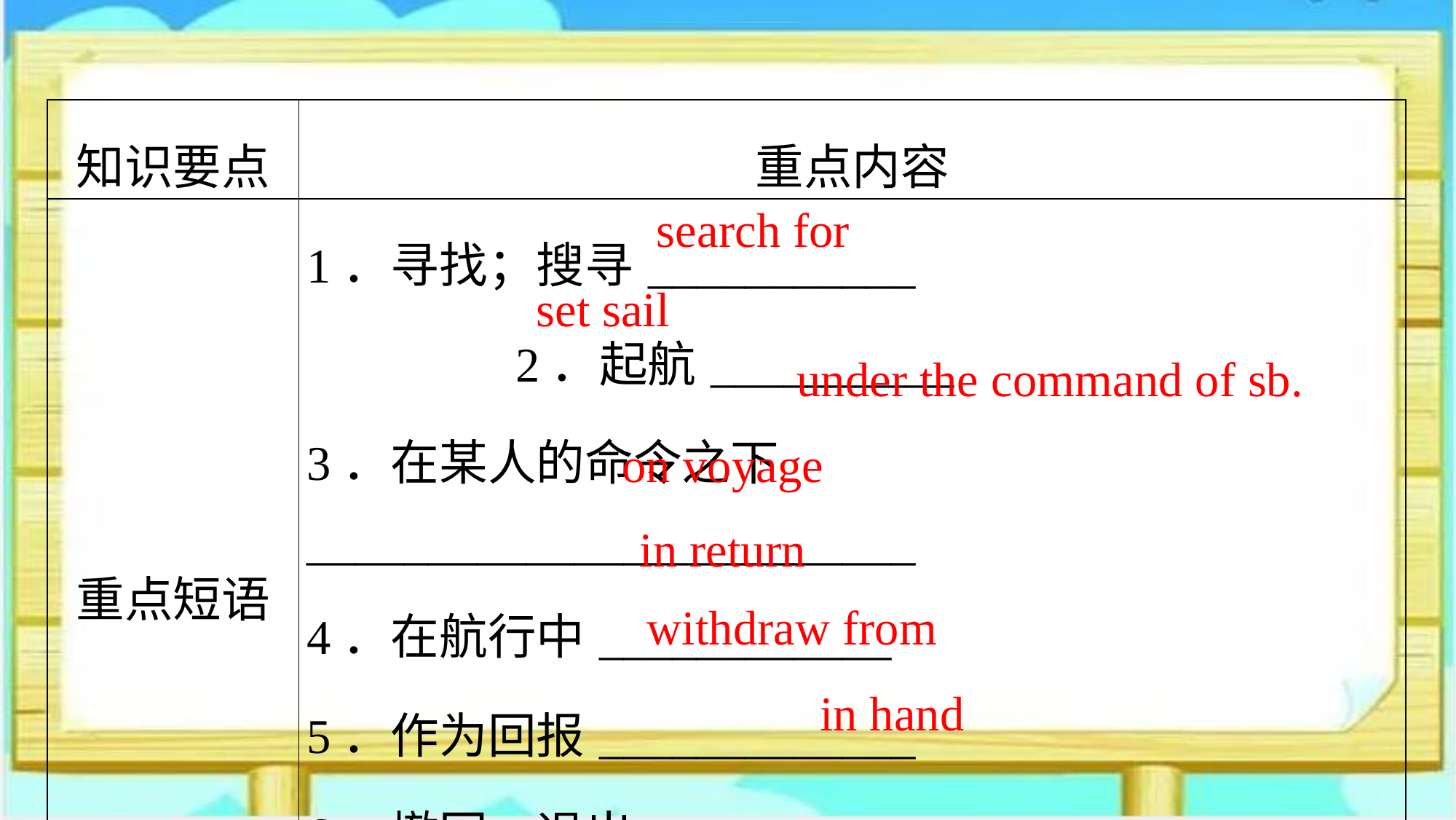

| 知识要点 | 重点内容 |
| --- | --- |
| 重点短语 | 1．寻找；搜寻\_\_\_\_\_\_\_\_\_\_\_　　　　　　　　　　　　　2．起航\_\_\_\_\_\_\_\_\_\_ 3．在某人的命令之下\_\_\_\_\_\_\_\_\_\_\_\_\_\_\_\_\_\_\_\_\_\_\_\_\_ 4．在航行中\_\_\_\_\_\_\_\_\_\_\_\_ 5．作为回报\_\_\_\_\_\_\_\_\_\_\_\_\_ 6．撤回；退出\_\_\_\_\_\_\_\_\_\_\_\_\_\_\_\_ 7．在手头；可供使用\_\_\_\_\_\_\_\_\_\_ |
search for
set sail
under the command of sb.
on voyage
in return
withdraw from
in hand